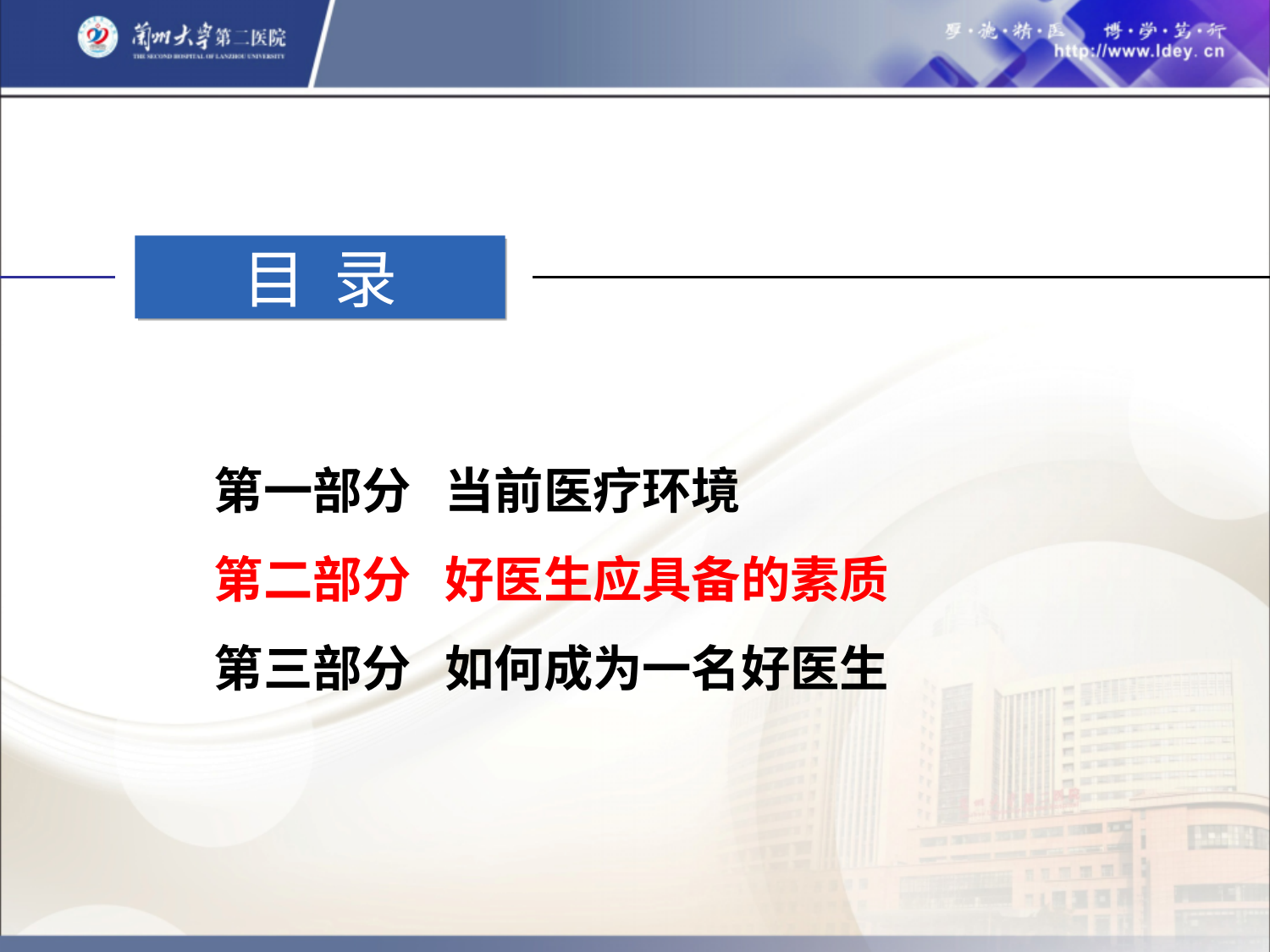

目  录
  第一部分   当前医疗环境
  第二部分   好医生应具备的素质
  第三部分   如何成为一名好医生